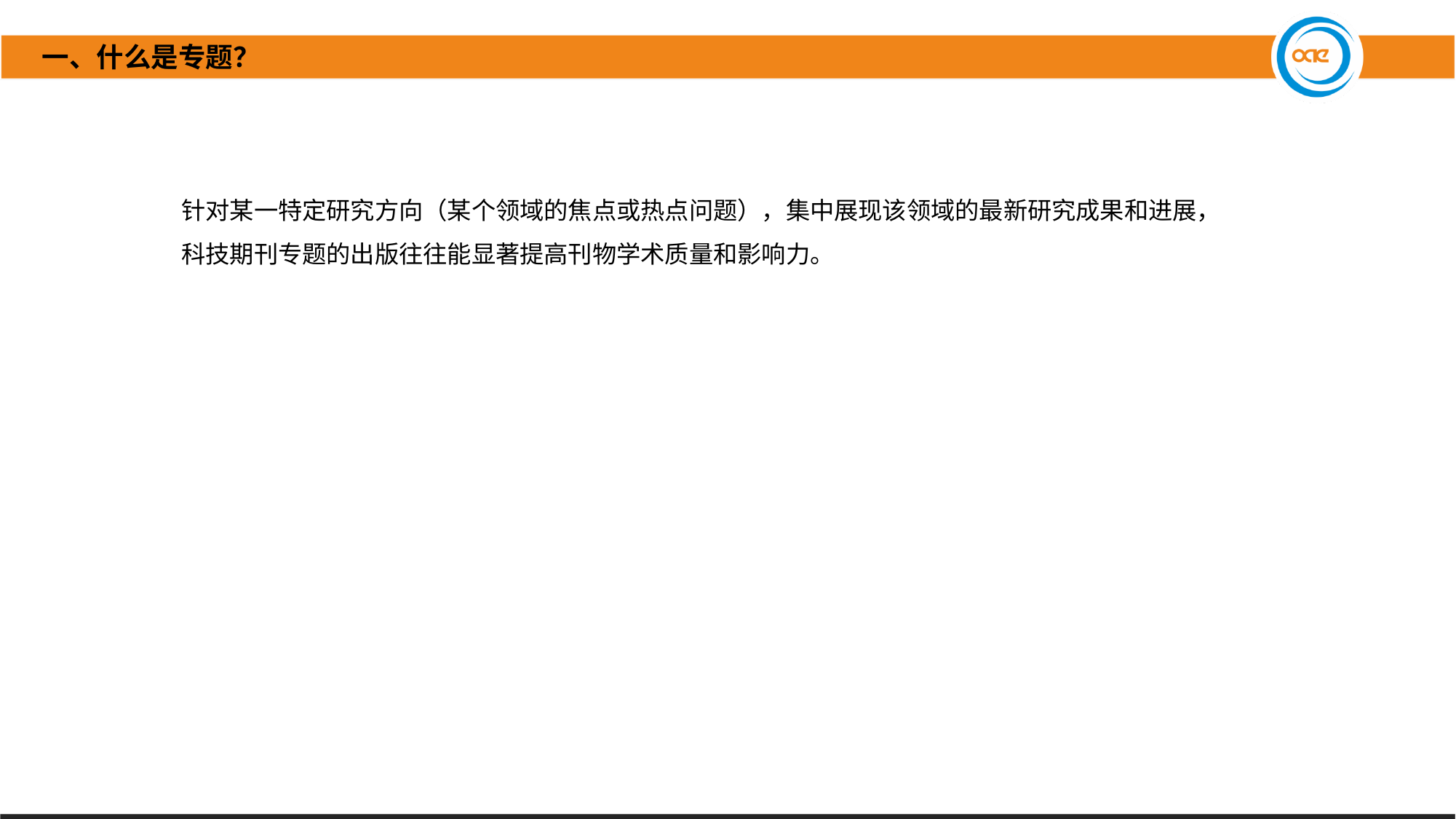

一、什么是专题？
针对某一特定研究方向（某个领域的焦点或热点问题），集中展现该领域的最新研究成果和进展，科技期刊专题的出版往往能显著提高刊物学术质量和影响力。